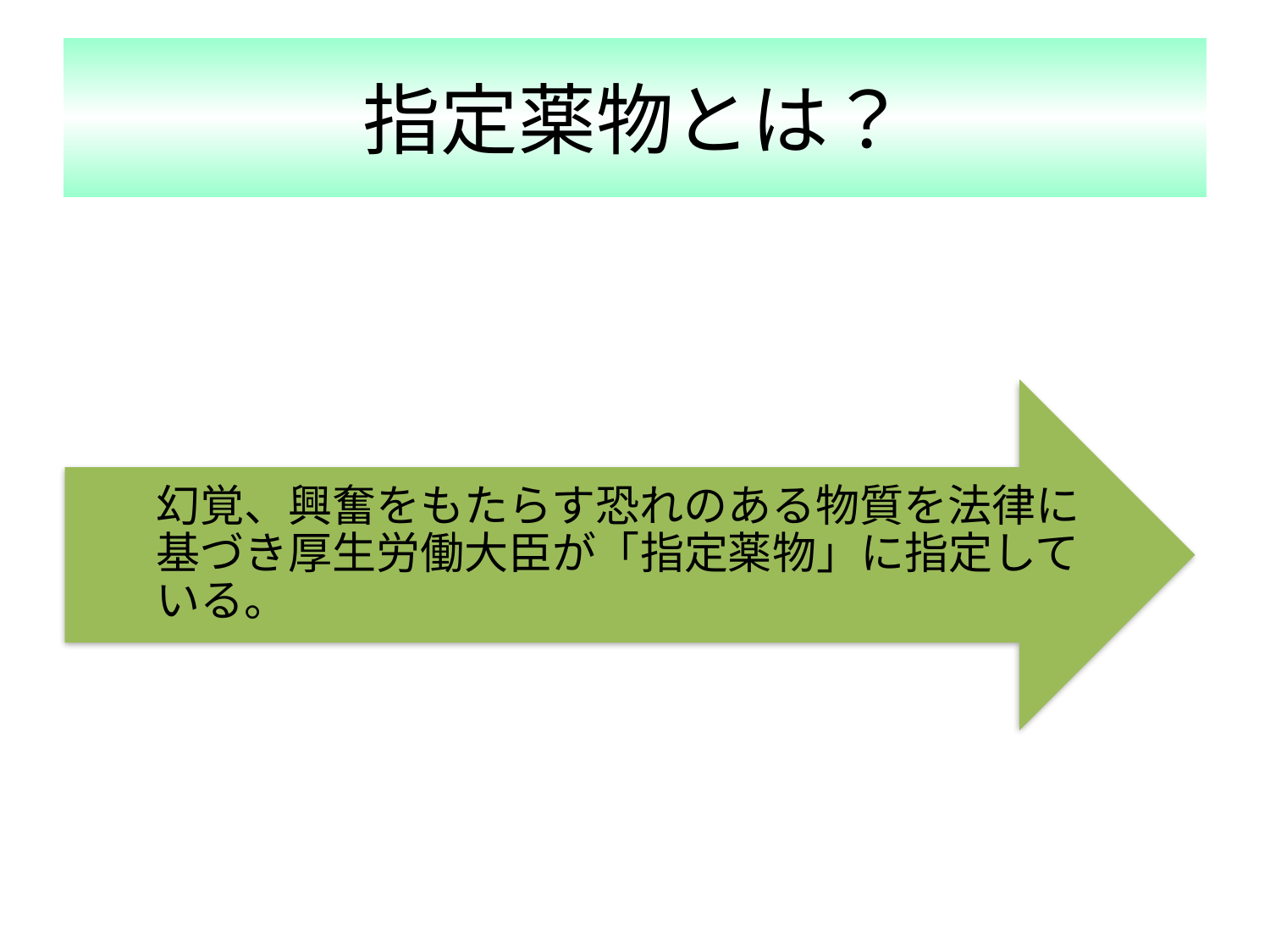

# 指定薬物とは？
幻覚、興奮をもたらす恐れのある物質を法律に基づき厚生労働大臣が「指定薬物」に指定している。